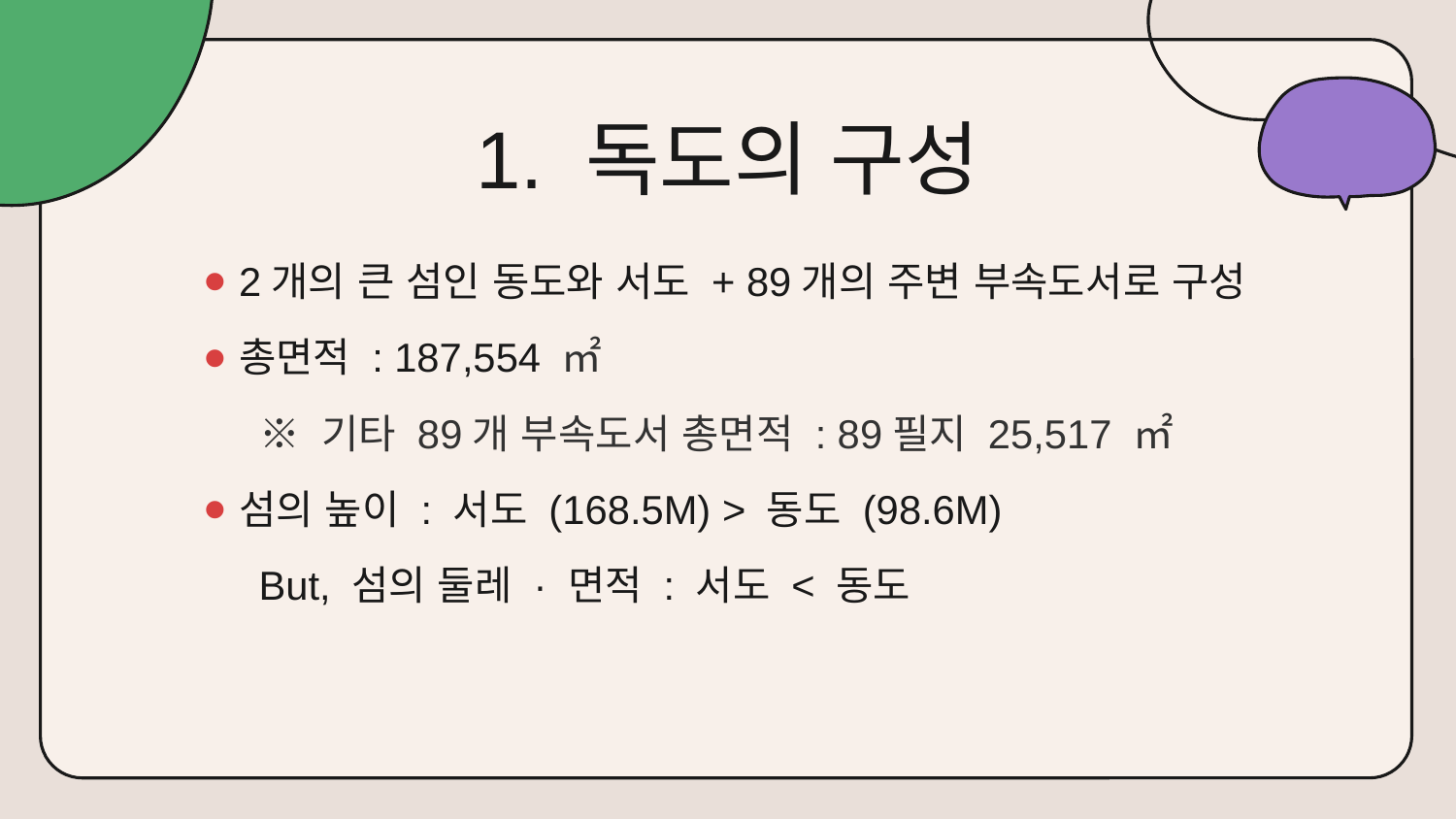

# 1. 독도의 구성
2개의 큰 섬인 동도와 서도 + 89개의 주변 부속도서로 구성
총면적 : 187,554 ㎡
     ※ 기타 89개 부속도서 총면적 : 89필지 25,517 ㎡
섬의 높이 : 서도 (168.5M) > 동도 (98.6M)
     But, 섬의 둘레 · 면적 : 서도 < 동도